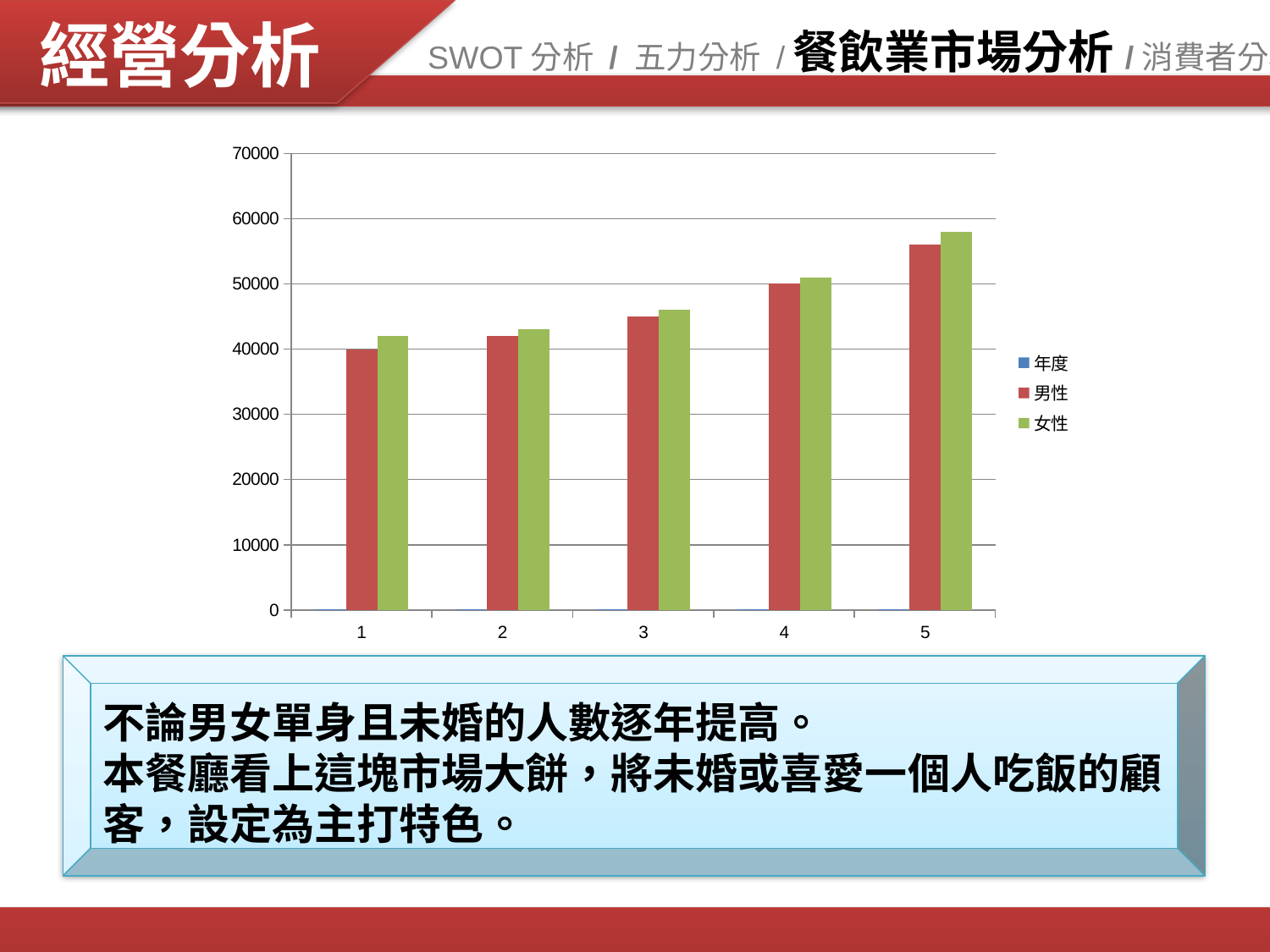

# SWOT分析 / 五力分析 /餐飲業市場分析/消費者分析

### Chart

| Category | 年度 | 男性 | 女性 |
|---|---|---|---|
不論男女單身且未婚的人數逐年提高。
本餐廳看上這塊市場大餅，將未婚或喜愛一個人吃飯的顧客，設定為主打特色。